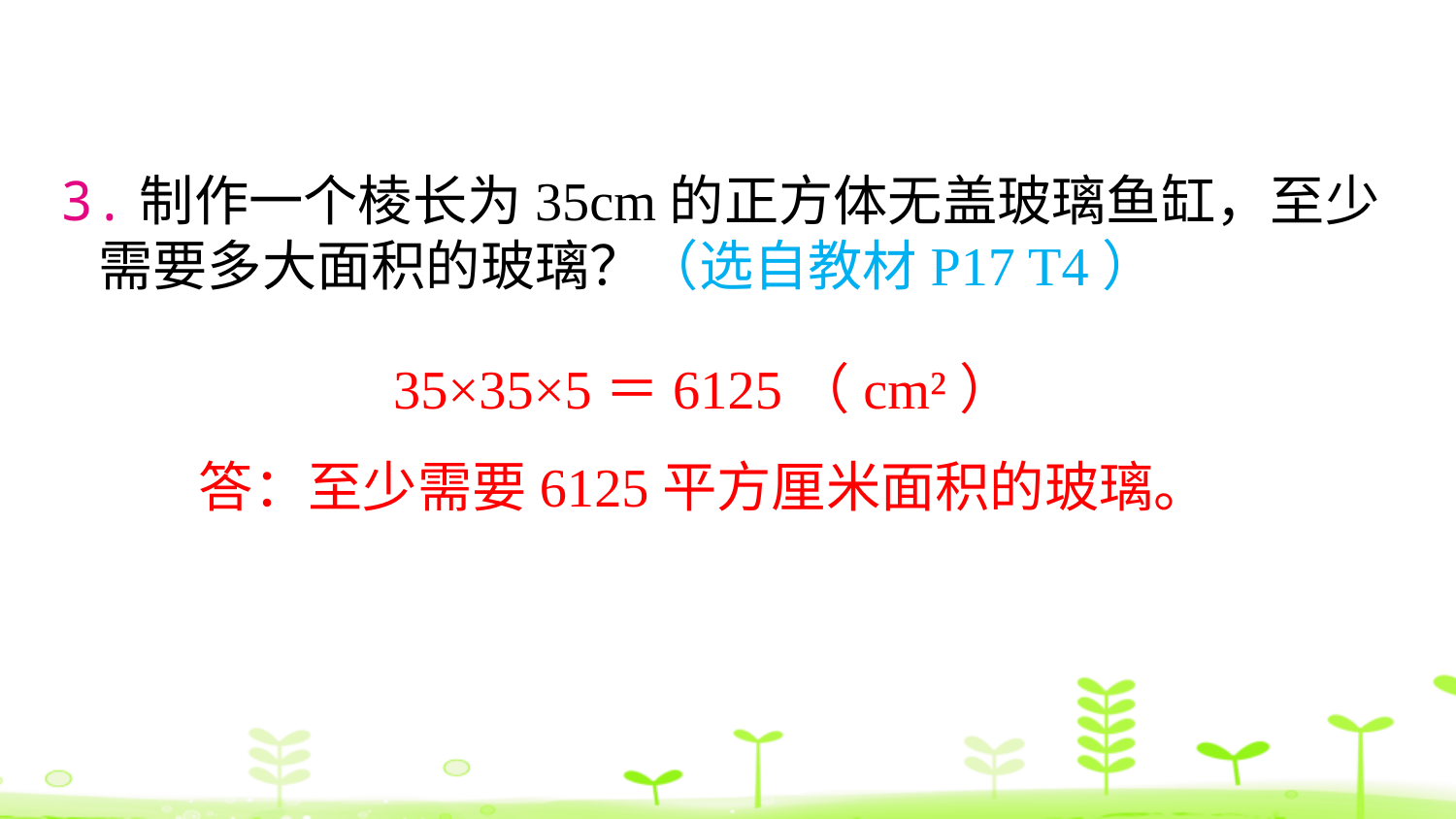

3.制作一个棱长为35cm的正方体无盖玻璃鱼缸，至少
  需要多大面积的玻璃？（选自教材P17 T4）
35×35×5＝6125（cm²）
答：至少需要6125平方厘米面积的玻璃。